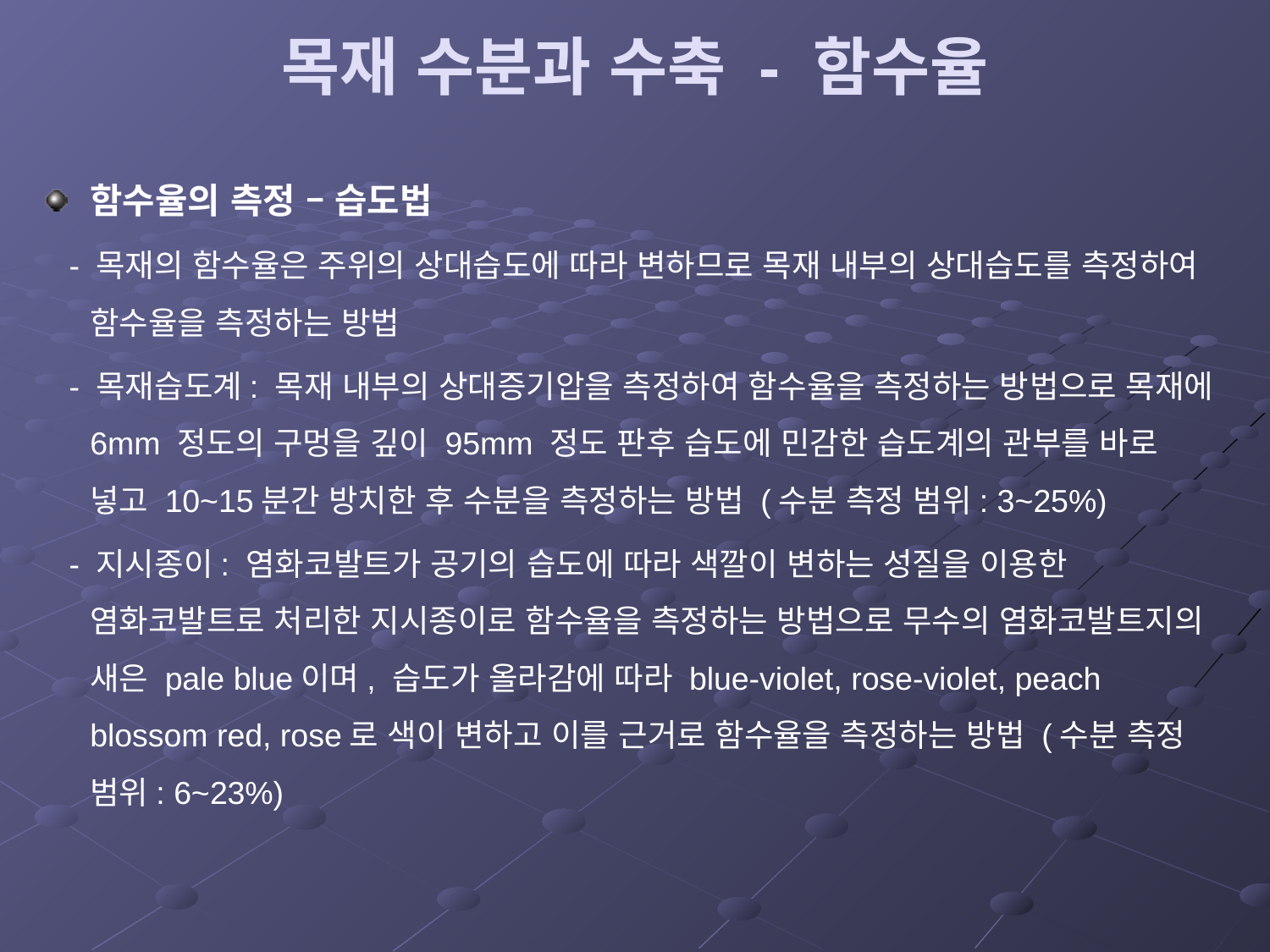

# 목재 수분과 수축 - 함수율
함수율의 측정 – 습도법
   - 목재의 함수율은 주위의 상대습도에 따라 변하므로 목재 내부의 상대습도를 측정하여 함수율을 측정하는 방법
   - 목재습도계: 목재 내부의 상대증기압을 측정하여 함수율을 측정하는 방법으로 목재에 6mm 정도의 구멍을 깊이 95mm 정도 판후 습도에 민감한 습도계의 관부를 바로 넣고 10~15분간 방치한 후 수분을 측정하는 방법 (수분 측정 범위: 3~25%)
   - 지시종이: 염화코발트가 공기의 습도에 따라 색깔이 변하는 성질을 이용한 염화코발트로 처리한 지시종이로 함수율을 측정하는 방법으로 무수의 염화코발트지의 새은 pale blue이며, 습도가 올라감에 따라 blue-violet, rose-violet, peach blossom red, rose로 색이 변하고 이를 근거로 함수율을 측정하는 방법 (수분 측정 범위: 6~23%)